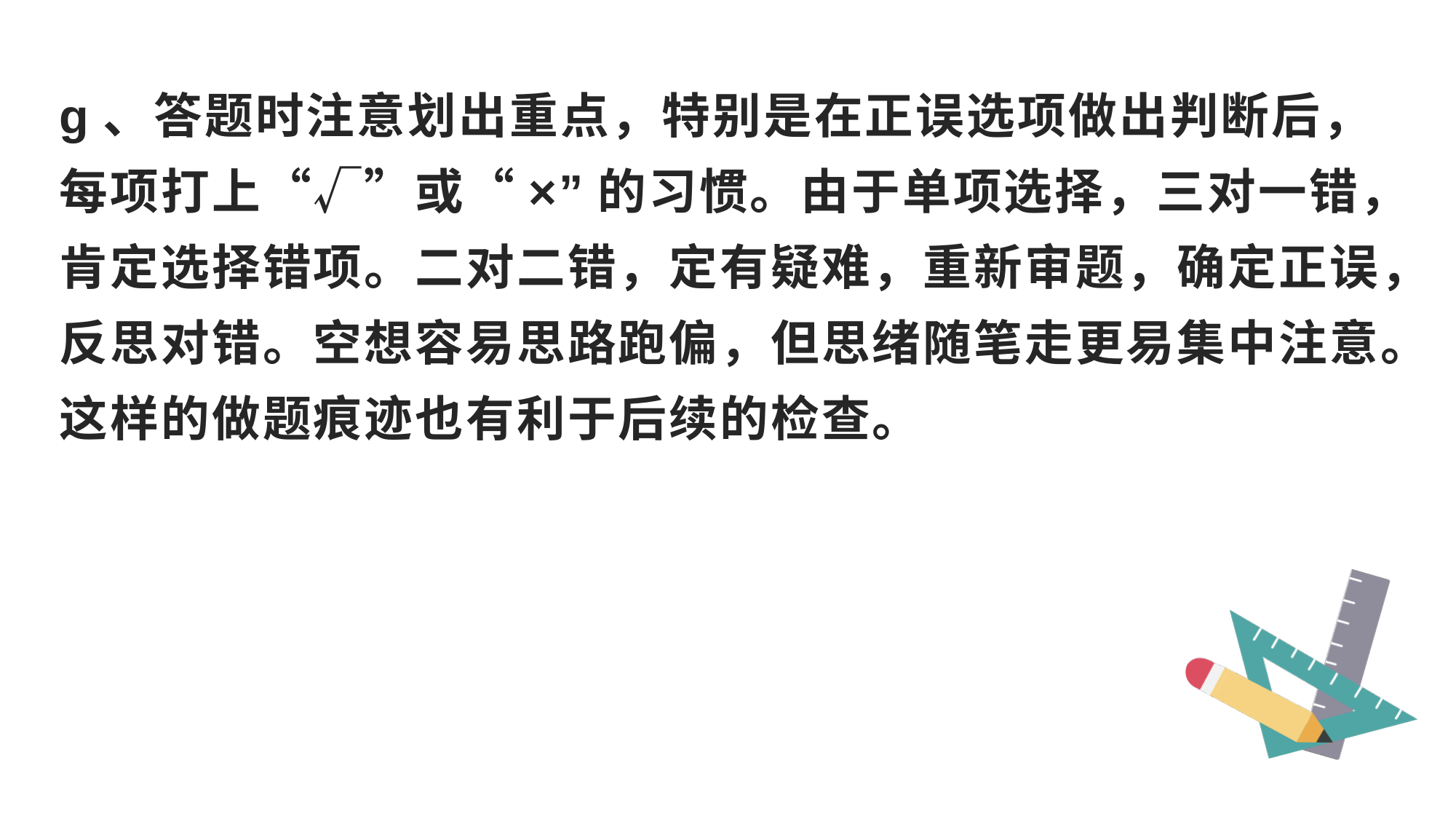

g、答题时注意划出重点，特别是在正误选项做出判断后，每项打上“√”或“×”的习惯。由于单项选择，三对一错，肯定选择错项。二对二错，定有疑难，重新审题，确定正误，反思对错。空想容易思路跑偏，但思绪随笔走更易集中注意。这样的做题痕迹也有利于后续的检查。